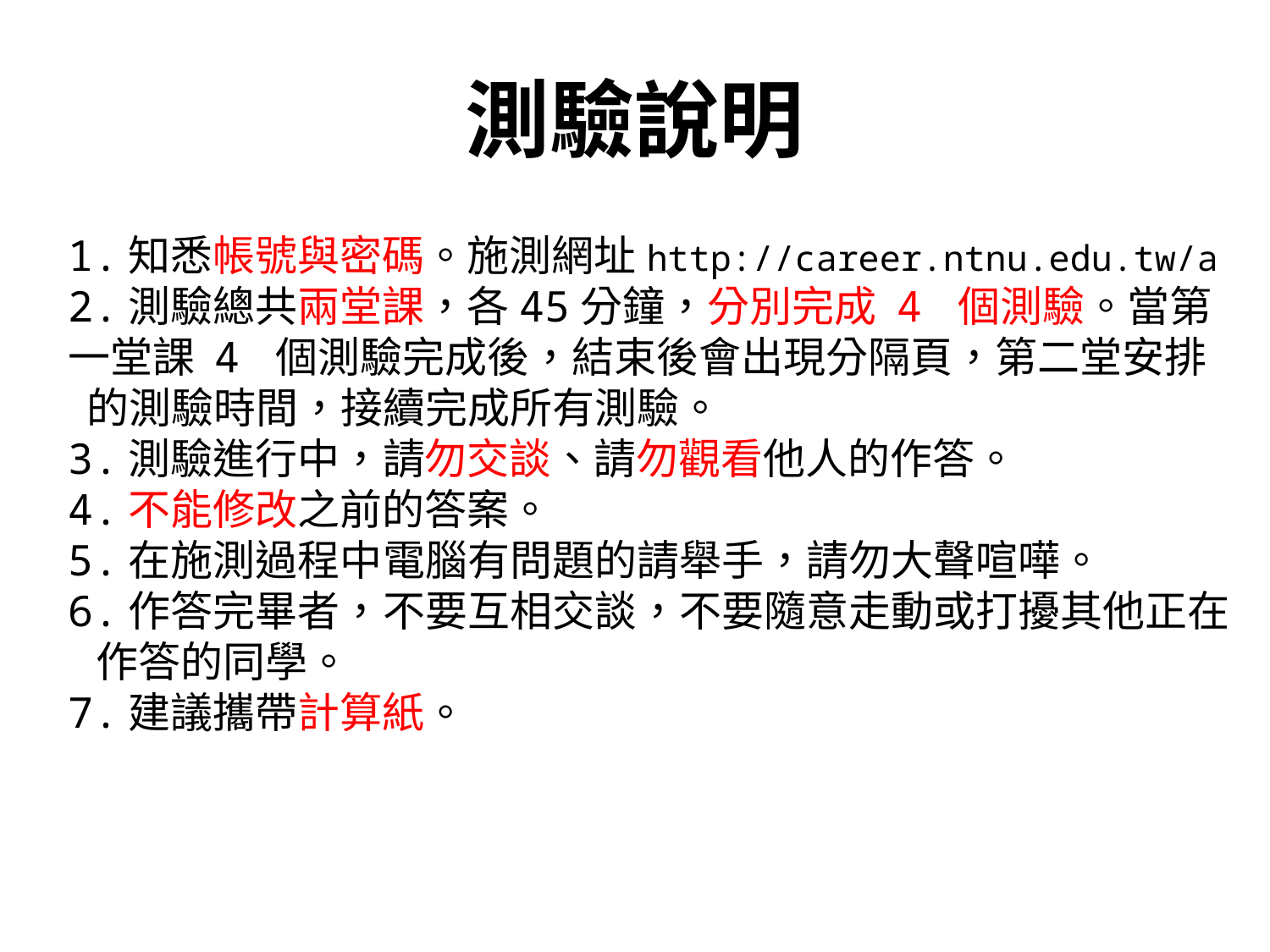

# 測驗說明
1.知悉帳號與密碼。施測網址http://career.ntnu.edu.tw/a
2.測驗總共兩堂課，各45分鐘，分別完成 4 個測驗。當第一堂課 4 個測驗完成後，結束後會出現分隔頁，第二堂安排
  的測驗時間，接續完成所有測驗。
3.測驗進行中，請勿交談、請勿觀看他人的作答。
4.不能修改之前的答案。
5.在施測過程中電腦有問題的請舉手，請勿大聲喧嘩。
6.作答完畢者，不要互相交談，不要隨意走動或打擾其他正在
   作答的同學。
7.建議攜帶計算紙。